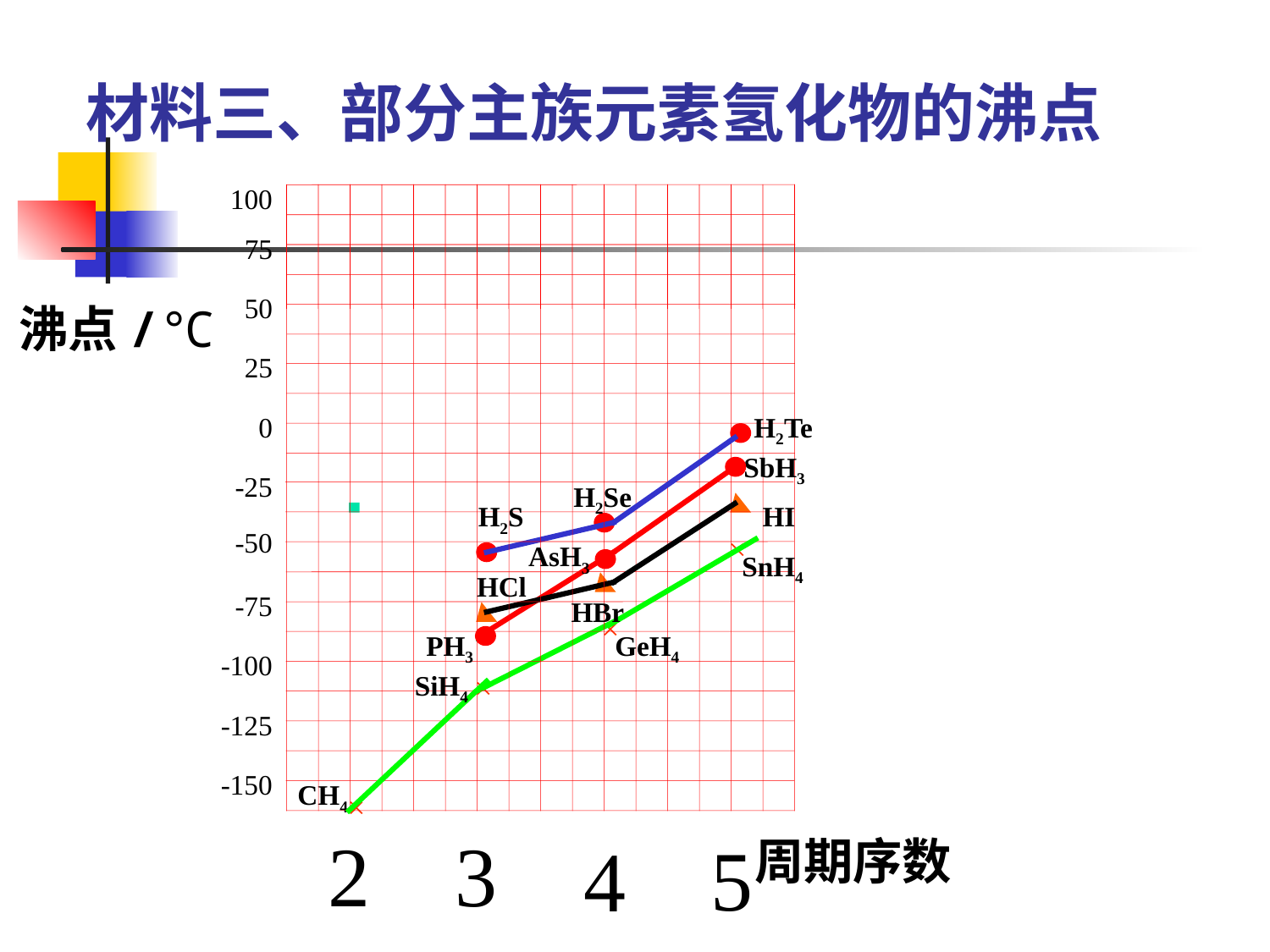

材料三、部分主族元素氢化物的沸点
100

75
50
25
0
H2Te

SbH3

-25
H2Se
H2S

HI

-50

×
AsH3

SnH4

HCl

-75

HBr

×
PH3

GeH4

-100
SiH4
×

-125
-150
CH4
×
2
3
5
4
周期序数
沸点/℃